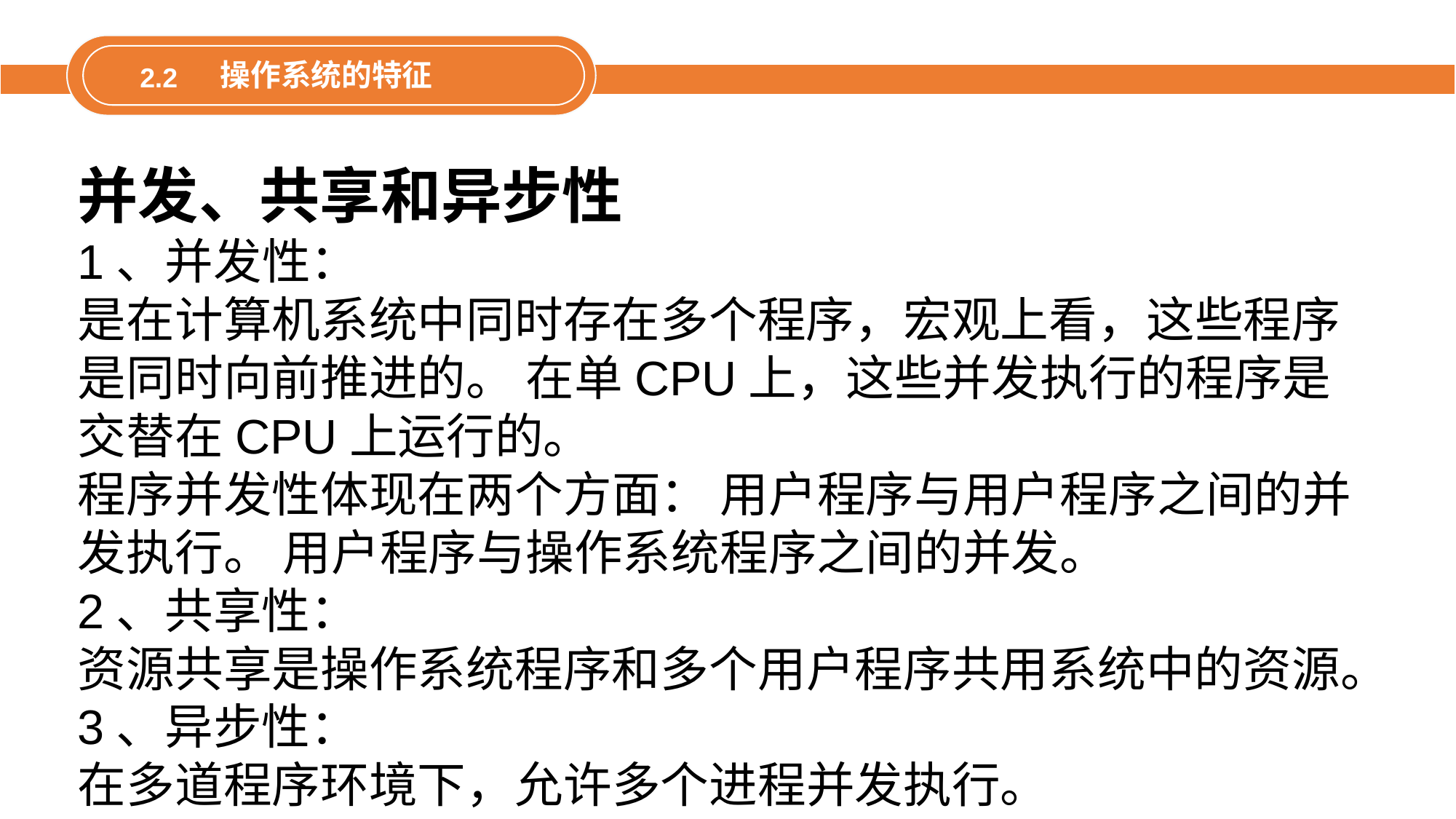

操作系统的特征
2.2

并发、共享和异步性
1、并发性：
是在计算机系统中同时存在多个程序，宏观上看，这些程序是同时向前推进的。 在单CPU上，这些并发执行的程序是交替在CPU上运行的。
程序并发性体现在两个方面： 用户程序与用户程序之间的并发执行。 用户程序与操作系统程序之间的并发。
2、共享性：
资源共享是操作系统程序和多个用户程序共用系统中的资源。
3、异步性：
在多道程序环境下，允许多个进程并发执行。